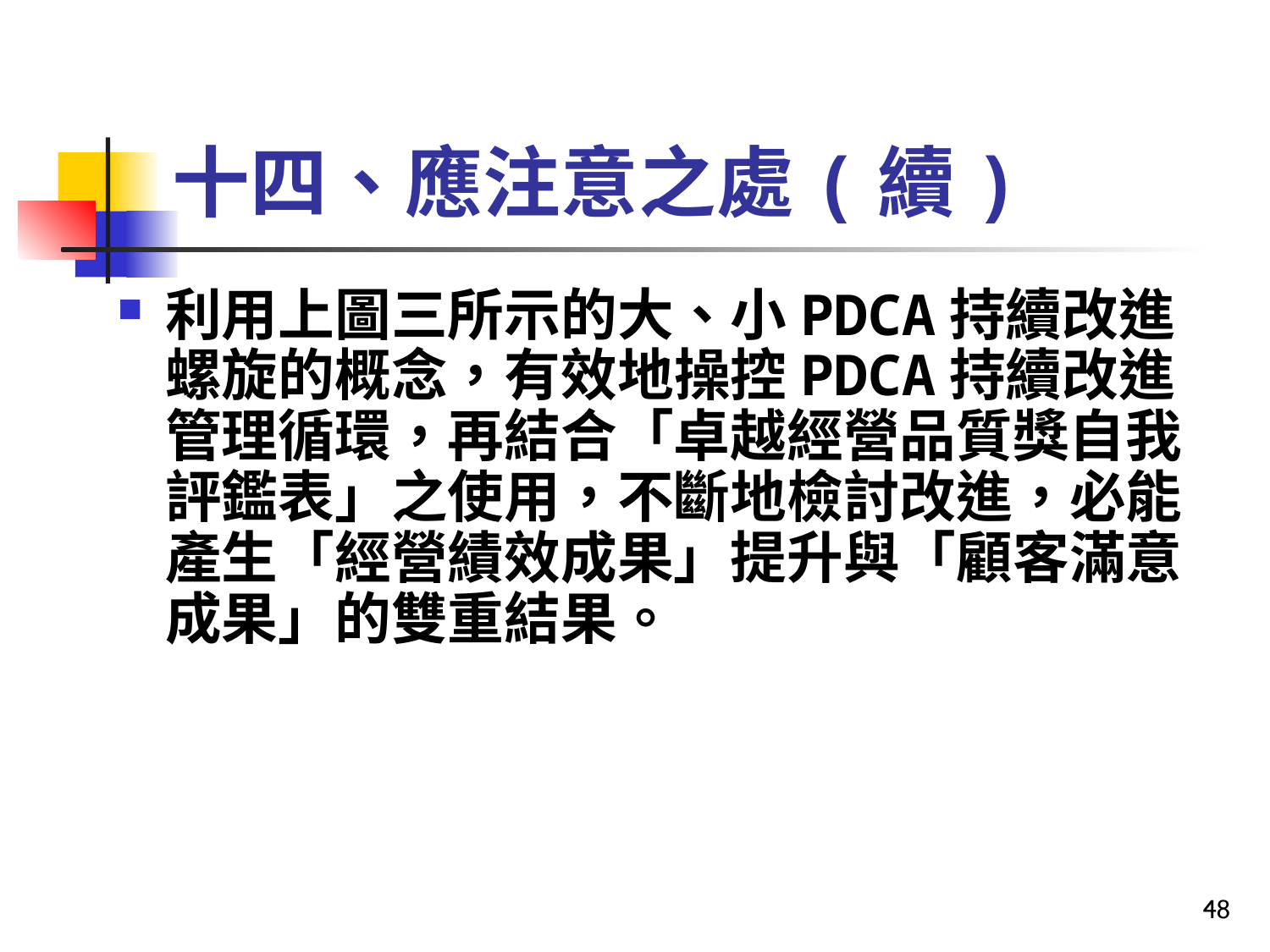

# 十四、應注意之處(續)
利用上圖三所示的大、小PDCA持續改進螺旋的概念，有效地操控PDCA持續改進管理循環，再結合「卓越經營品質獎自我評鑑表」之使用，不斷地檢討改進，必能產生「經營績效成果」提升與「顧客滿意成果」的雙重結果。

48